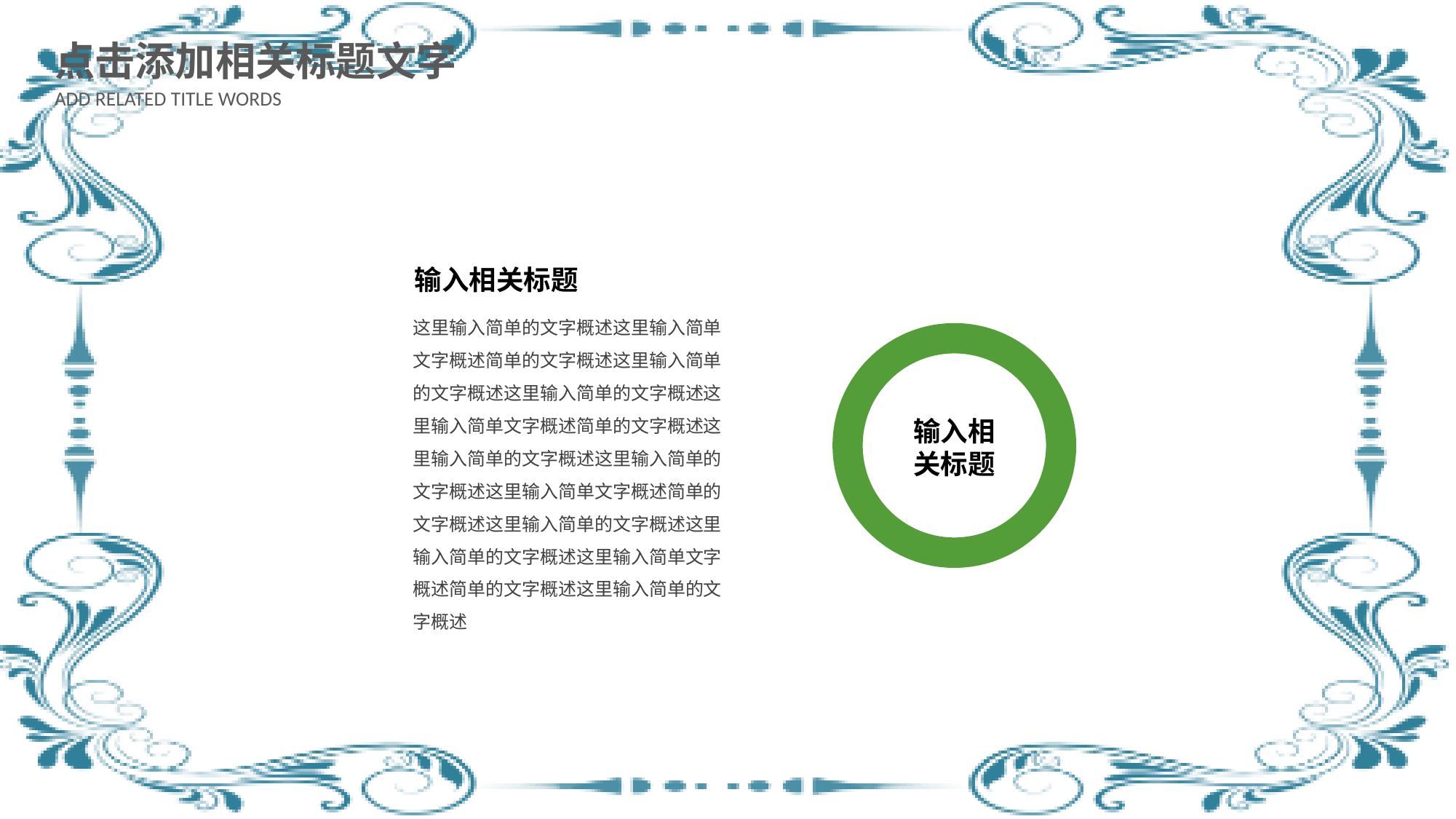

点击添加相关标题文字
ADD RELATED TITLE WORDS
输入相关标题
这里输入简单的文字概述这里输入简单文字概述简单的文字概述这里输入简单的文字概述这里输入简单的文字概述这里输入简单文字概述简单的文字概述这里输入简单的文字概述这里输入简单的文字概述这里输入简单文字概述简单的文字概述这里输入简单的文字概述这里输入简单的文字概述这里输入简单文字概述简单的文字概述这里输入简单的文字概述

输入相
关标题